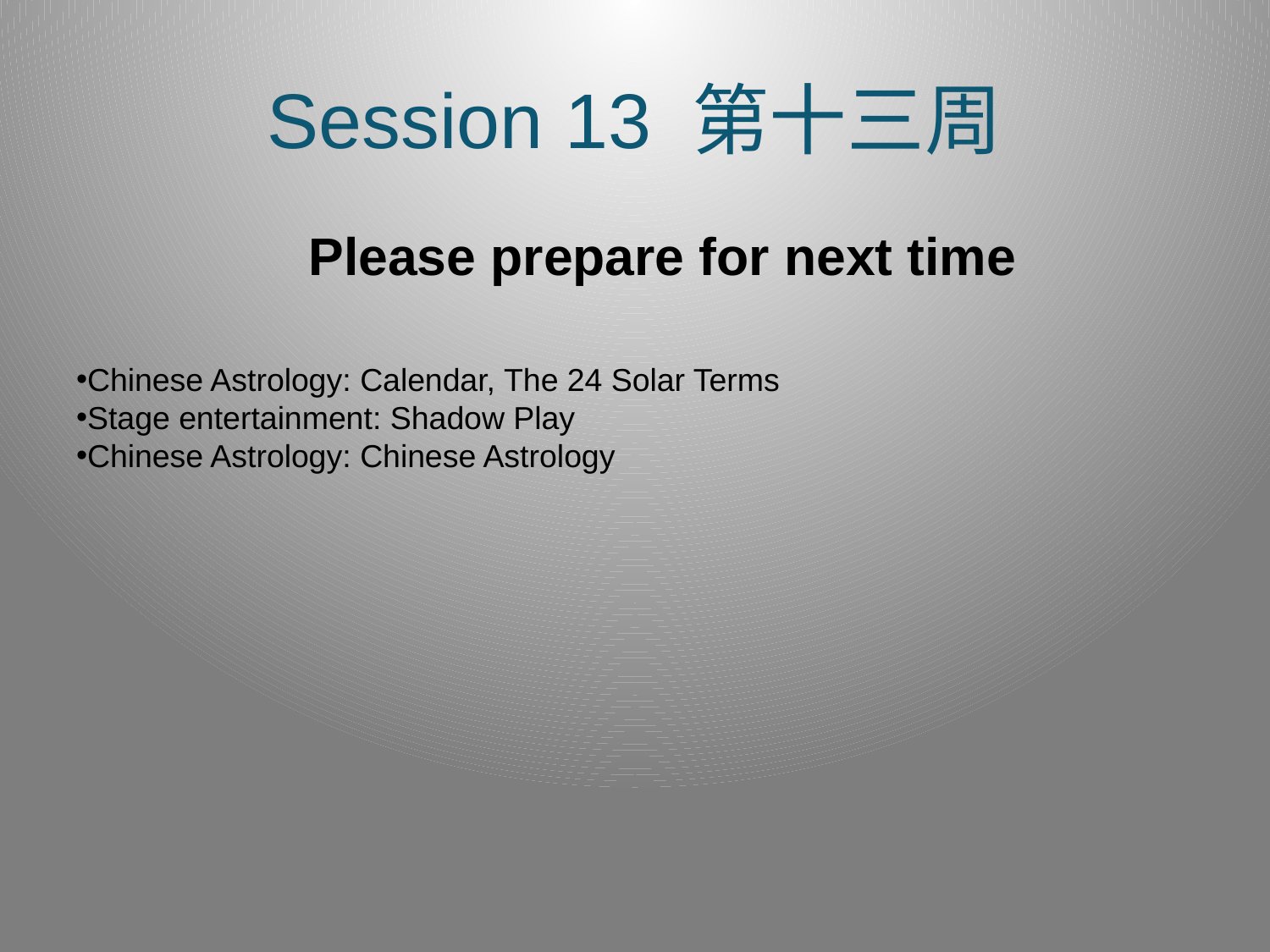

# Session 13 第十三周
Please prepare for next time

Chinese Astrology: Calendar, The 24 Solar Terms
Stage entertainment: Shadow Play
Chinese Astrology: Chinese Astrology